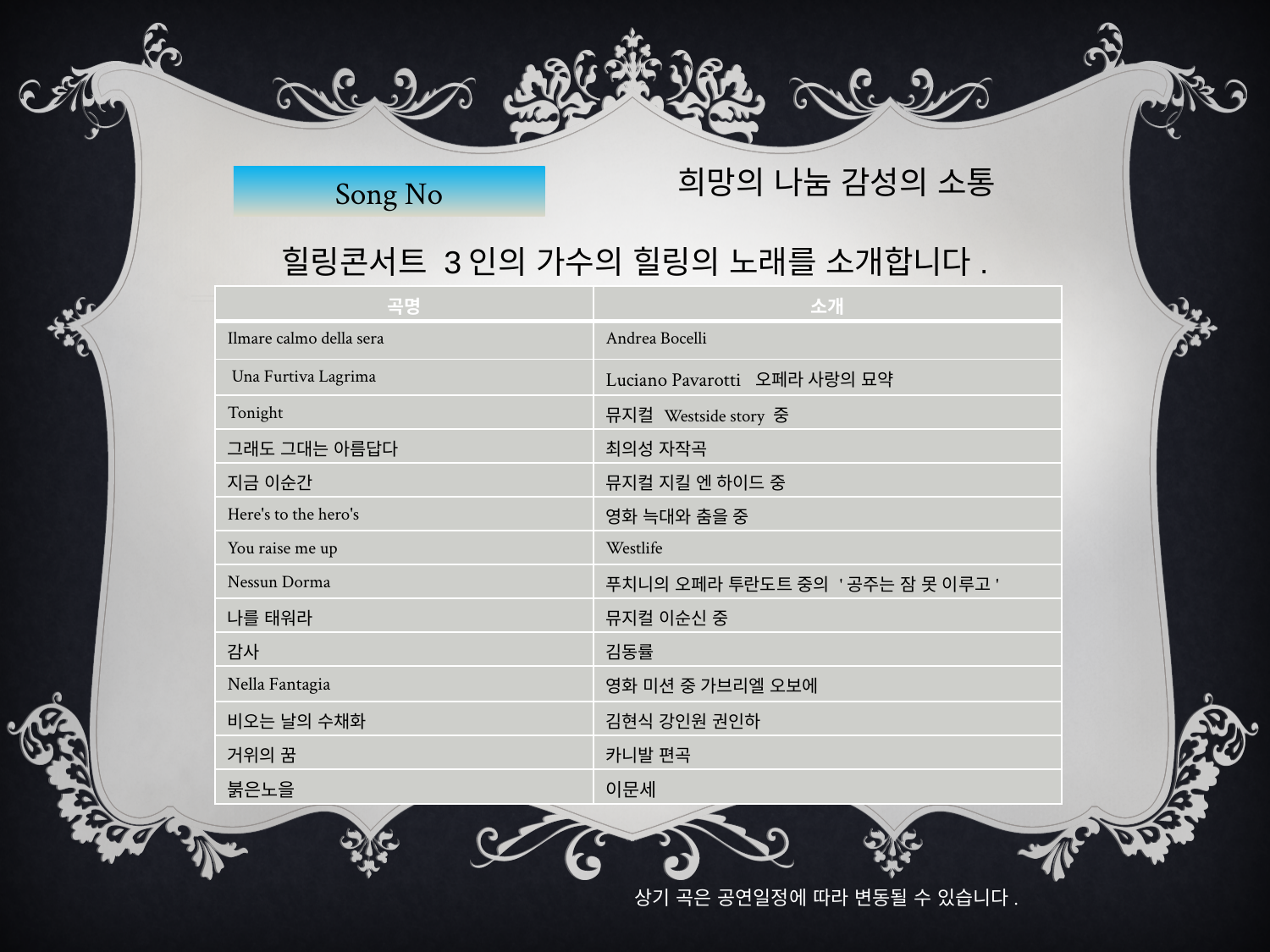

희망의 나눔 감성의 소통
Song No
힐링콘서트 3인의 가수의 힐링의 노래를 소개합니다.
| 곡명 | 소개 |
| --- | --- |
| Ilmare calmo della sera | Andrea Bocelli |
| Una Furtiva Lagrima | Luciano Pavarotti 오페라 사랑의 묘약 |
| Tonight | 뮤지컬 Westside story 중 |
| 그래도 그대는 아름답다 | 최의성 자작곡 |
| 지금 이순간 | 뮤지컬 지킬 엔 하이드 중 |
| Here's to the hero's | 영화 늑대와 춤을 중 |
| You raise me up | Westlife |
| Nessun Dorma | 푸치니의 오페라 투란도트 중의 '공주는 잠 못 이루고' |
| 나를 태워라 | 뮤지컬 이순신 중 |
| 감사 | 김동률 |
| Nella Fantagia | 영화 미션 중 가브리엘 오보에 |
| 비오는 날의 수채화 | 김현식 강인원 권인하 |
| 거위의 꿈 | 카니발 편곡 |
| 붉은노을 | 이문세 |
상기 곡은 공연일정에 따라 변동될 수 있습니다.